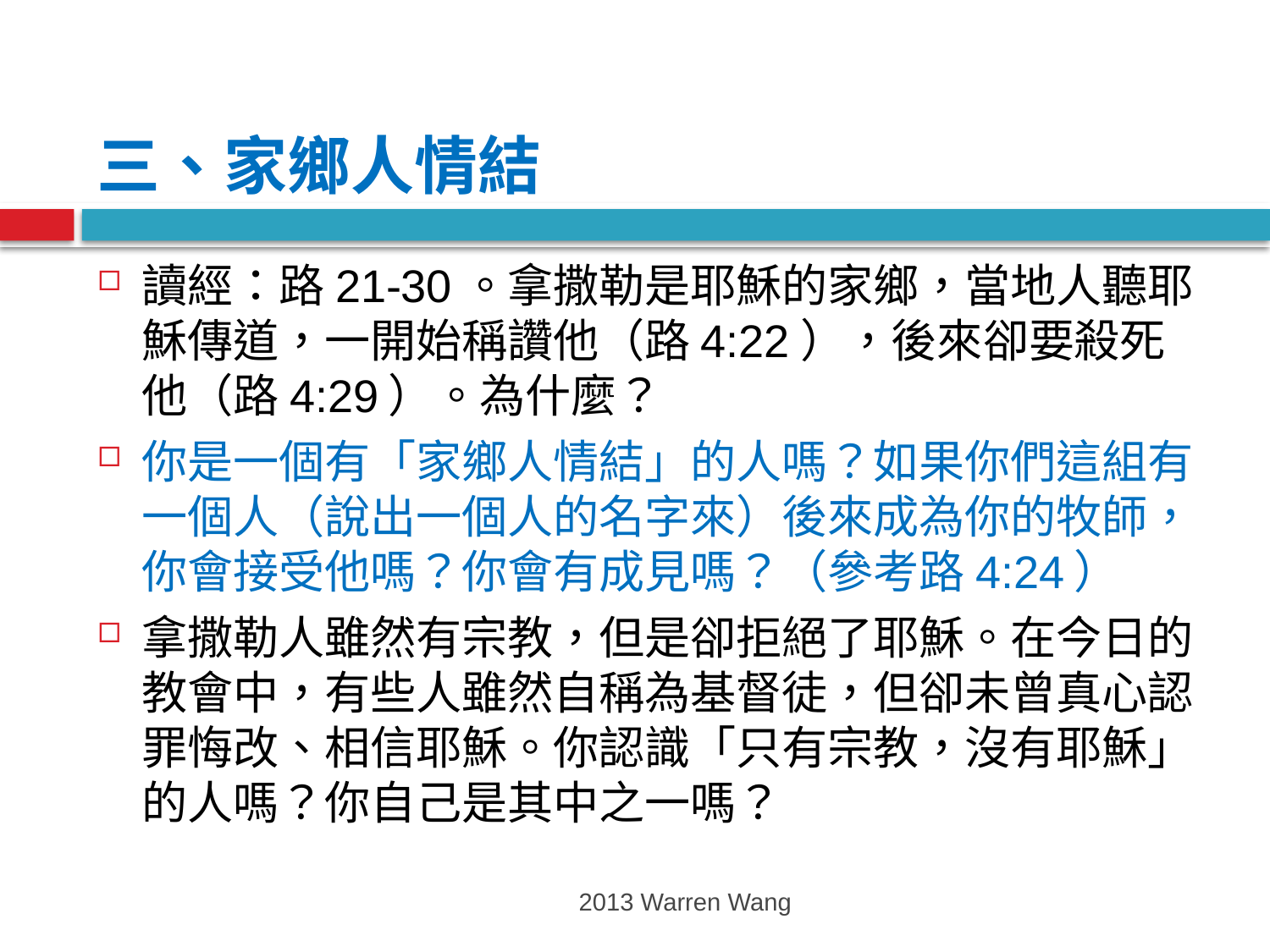

# 三、家鄉人情結
讀經：路21-30。拿撒勒是耶穌的家鄉，當地人聽耶穌傳道，一開始稱讚他（路4:22），後來卻要殺死他（路4:29）。為什麼？
你是一個有「家鄉人情結」的人嗎？如果你們這組有一個人（說出一個人的名字來）後來成為你的牧師，你會接受他嗎？你會有成見嗎？（參考路4:24）
拿撒勒人雖然有宗教，但是卻拒絕了耶穌。在今日的教會中，有些人雖然自稱為基督徒，但卻未曾真心認罪悔改、相信耶穌。你認識「只有宗教，沒有耶穌」的人嗎？你自己是其中之一嗎？
2013 Warren Wang